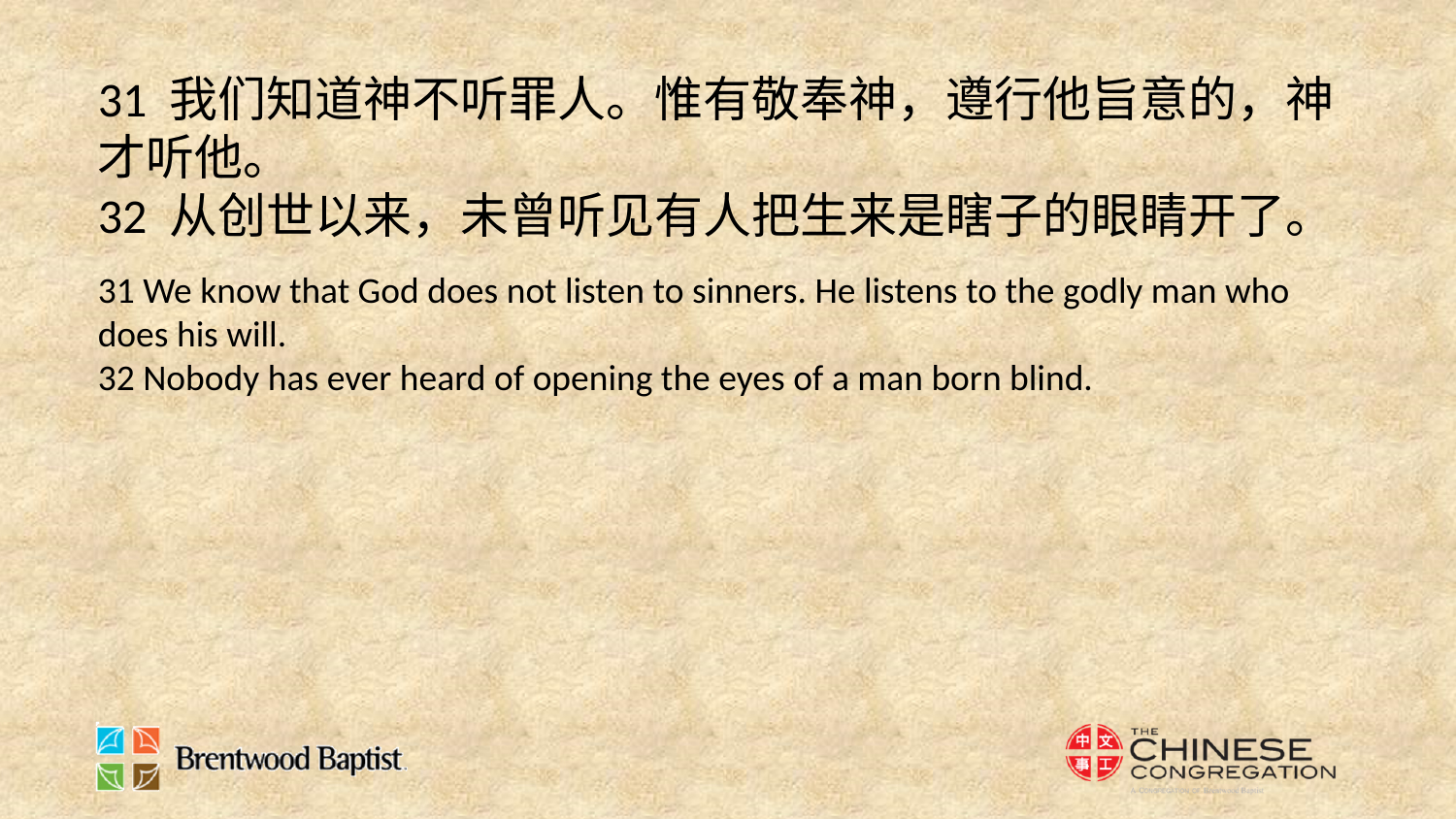

31 我们知道神不听罪人。惟有敬奉神，遵行他旨意的，神才听他。
32 从创世以来，未曾听见有人把生来是瞎子的眼睛开了。

31 We know that God does not listen to sinners. He listens to the godly man who does his will.
32 Nobody has ever heard of opening the eyes of a man born blind.